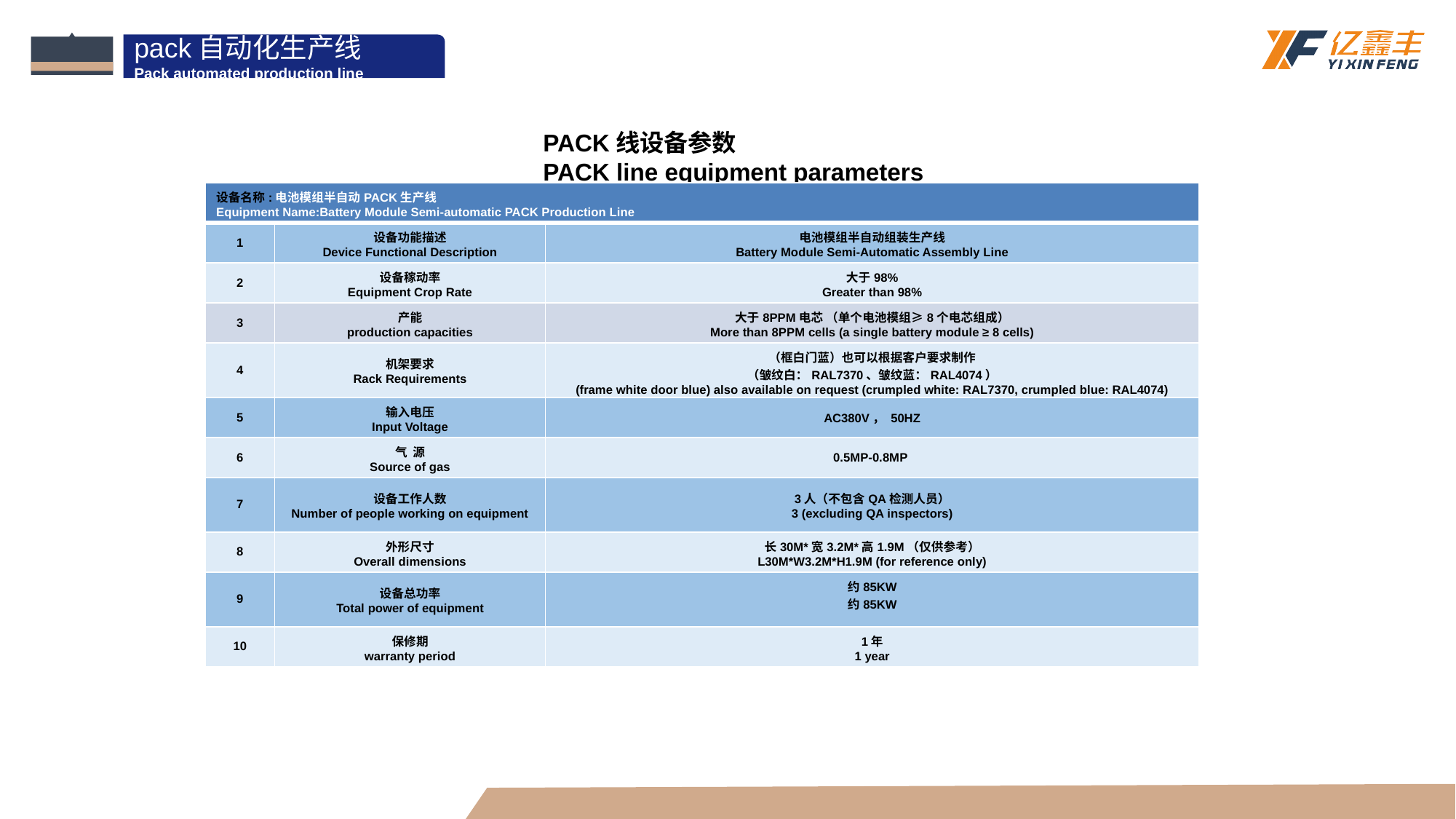

pack自动化生产线
Pack automated production line
PACK线设备参数
PACK line equipment parameters
| 设备名称:电池模组半自动PACK生产线 Equipment Name:Battery Module Semi-automatic PACK Production Line |  |  |
| --- | --- | --- |
| 1 | 设备功能描述 Device Functional Description | 电池模组半自动组装生产线 Battery Module Semi-Automatic Assembly Line |
| 2 | 设备稼动率 Equipment Crop Rate | 大于98% Greater than 98% |
| 3 | 产能 production capacities | 大于8PPM电芯 （单个电池模组≥8个电芯组成） More than 8PPM cells (a single battery module ≥ 8 cells) |
| 4 | 机架要求 Rack Requirements | （框白门蓝）也可以根据客户要求制作 （皱纹白：RAL7370、皱纹蓝：RAL4074） (frame white door blue) also available on request (crumpled white: RAL7370, crumpled blue: RAL4074) |
| 5 | 输入电压 Input Voltage | AC380V， 50HZ |
| 6 | 气 源 Source of gas | 0.5MP-0.8MP |
| 7 | 设备工作人数 Number of people working on equipment | 3人（不包含QA检测人员） 3 (excluding QA inspectors) |
| 8 | 外形尺寸 Overall dimensions | 长30M\*宽3.2M\*高1.9M（仅供参考） L30M\*W3.2M\*H1.9M (for reference only) |
| 9 | 设备总功率 Total power of equipment | 约85KW 约85KW |
| 10 | 保修期 warranty period | 1年 1 year |